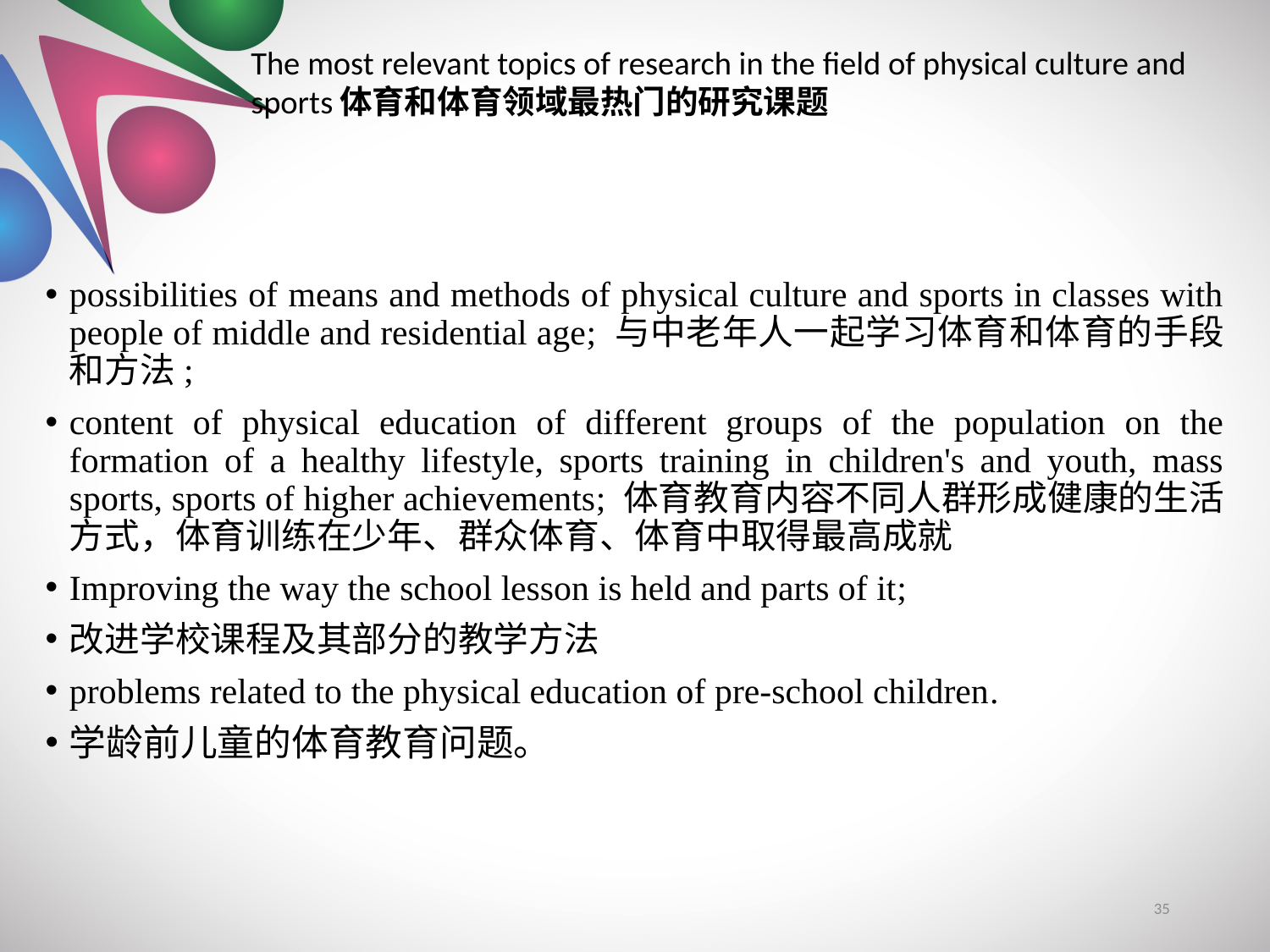

# The most relevant topics of research in the field of physical culture and sports体育和体育领域最热门的研究课题

possibilities of means and methods of physical culture and sports in classes with people of middle and residential age; 与中老年人一起学习体育和体育的手段和方法;
content of physical education of different groups of the population on the formation of a healthy lifestyle, sports training in children's and youth, mass sports, sports of higher achievements; 体育教育内容不同人群形成健康的生活方式，体育训练在少年、群众体育、体育中取得最高成就
Improving the way the school lesson is held and parts of it;
改进学校课程及其部分的教学方法
problems related to the physical education of pre-school children.
学龄前儿童的体育教育问题。
35